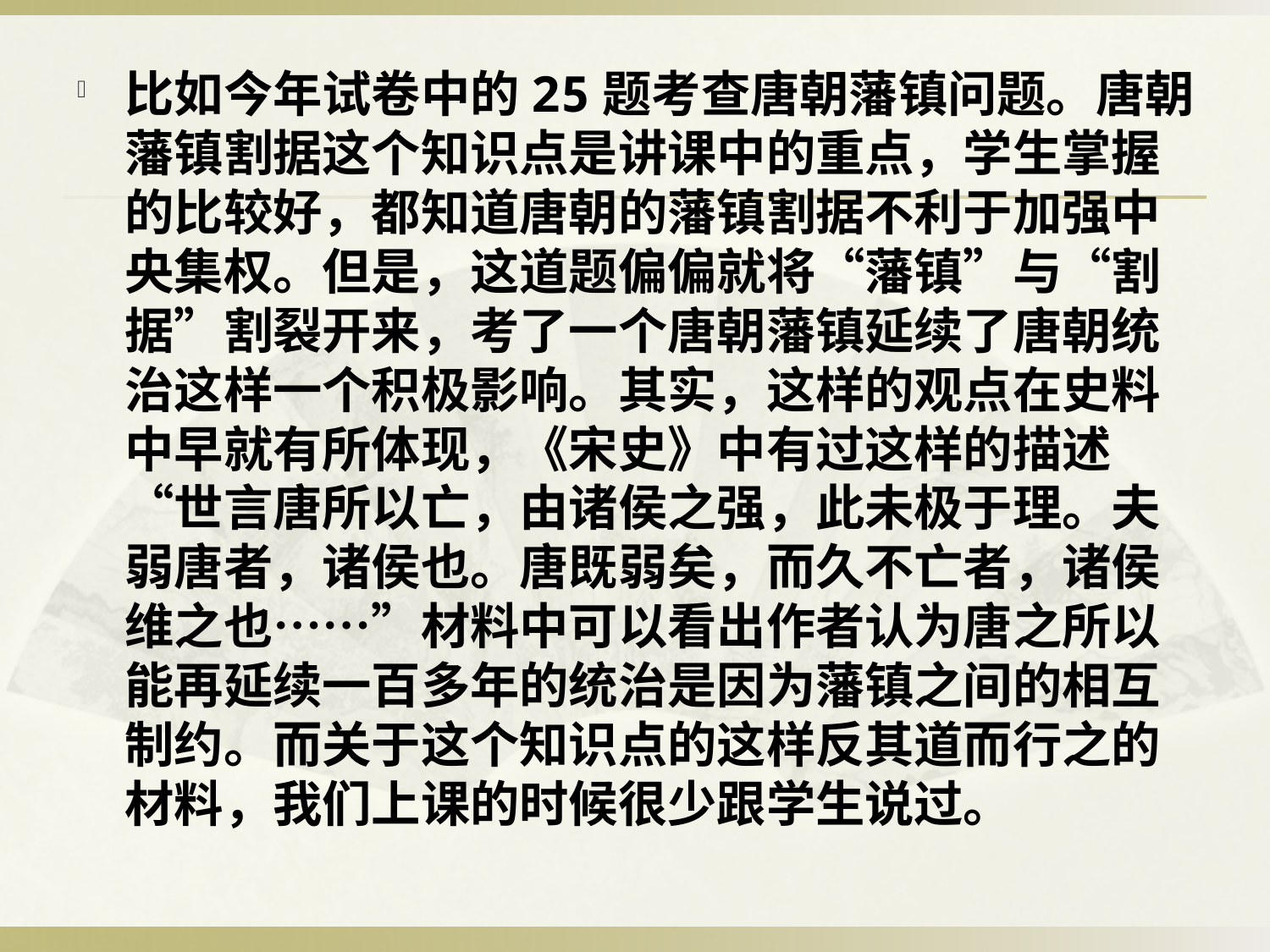

比如今年试卷中的25题考查唐朝藩镇问题。唐朝藩镇割据这个知识点是讲课中的重点，学生掌握的比较好，都知道唐朝的藩镇割据不利于加强中央集权。但是，这道题偏偏就将“藩镇”与“割据”割裂开来，考了一个唐朝藩镇延续了唐朝统治这样一个积极影响。其实，这样的观点在史料中早就有所体现，《宋史》中有过这样的描述“世言唐所以亡，由诸侯之强，此未极于理。夫弱唐者，诸侯也。唐既弱矣，而久不亡者，诸侯维之也……”材料中可以看出作者认为唐之所以能再延续一百多年的统治是因为藩镇之间的相互制约。而关于这个知识点的这样反其道而行之的材料，我们上课的时候很少跟学生说过。